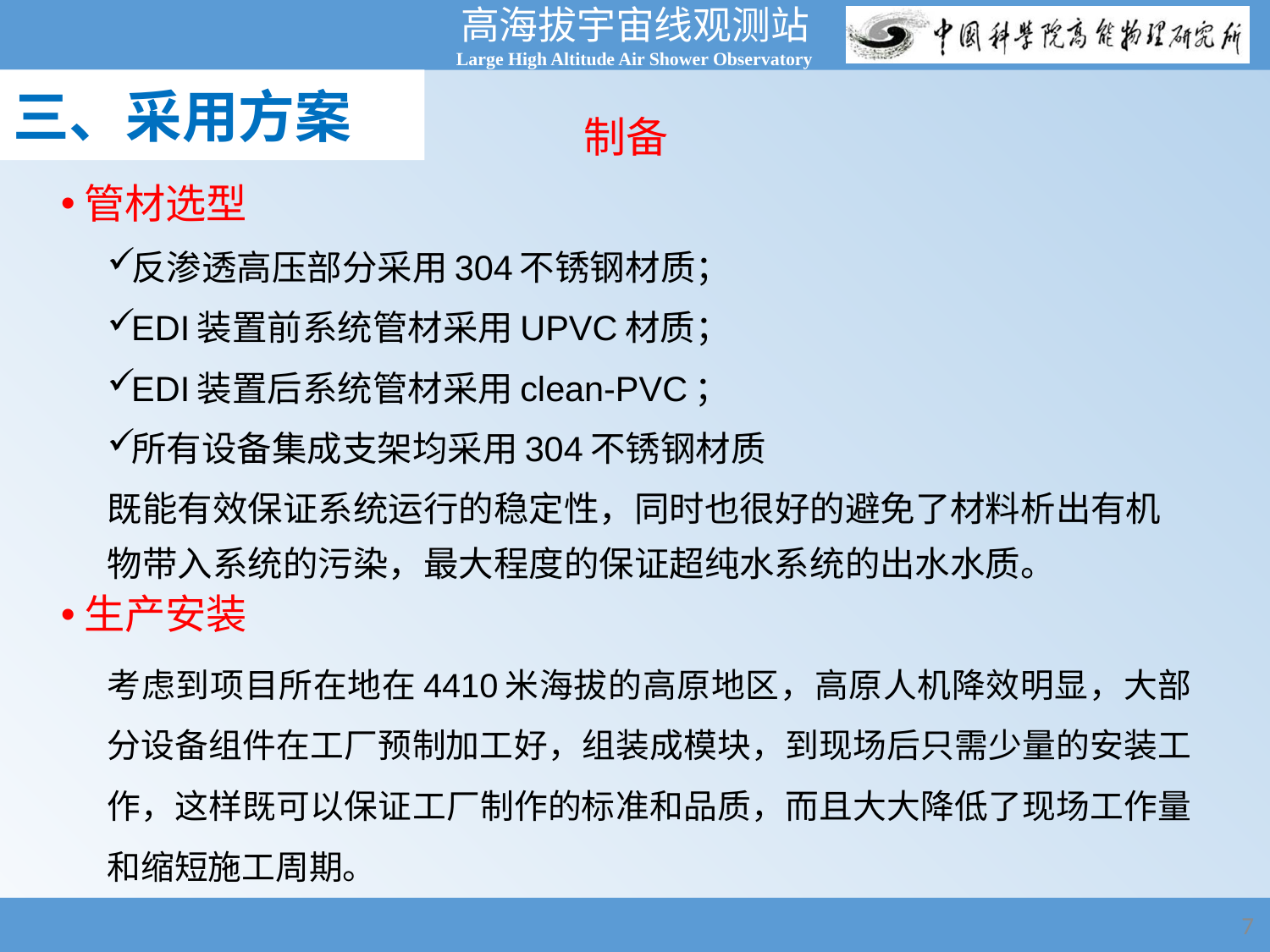

三、采用方案
制备
管材选型
反渗透高压部分采用304不锈钢材质；
EDI装置前系统管材采用UPVC材质；
EDI装置后系统管材采用clean-PVC；
所有设备集成支架均采用304不锈钢材质
既能有效保证系统运行的稳定性，同时也很好的避免了材料析出有机物带入系统的污染，最大程度的保证超纯水系统的出水水质。
生产安装
考虑到项目所在地在4410米海拔的高原地区，高原人机降效明显，大部分设备组件在工厂预制加工好，组装成模块，到现场后只需少量的安装工作，这样既可以保证工厂制作的标准和品质，而且大大降低了现场工作量和缩短施工周期。

7